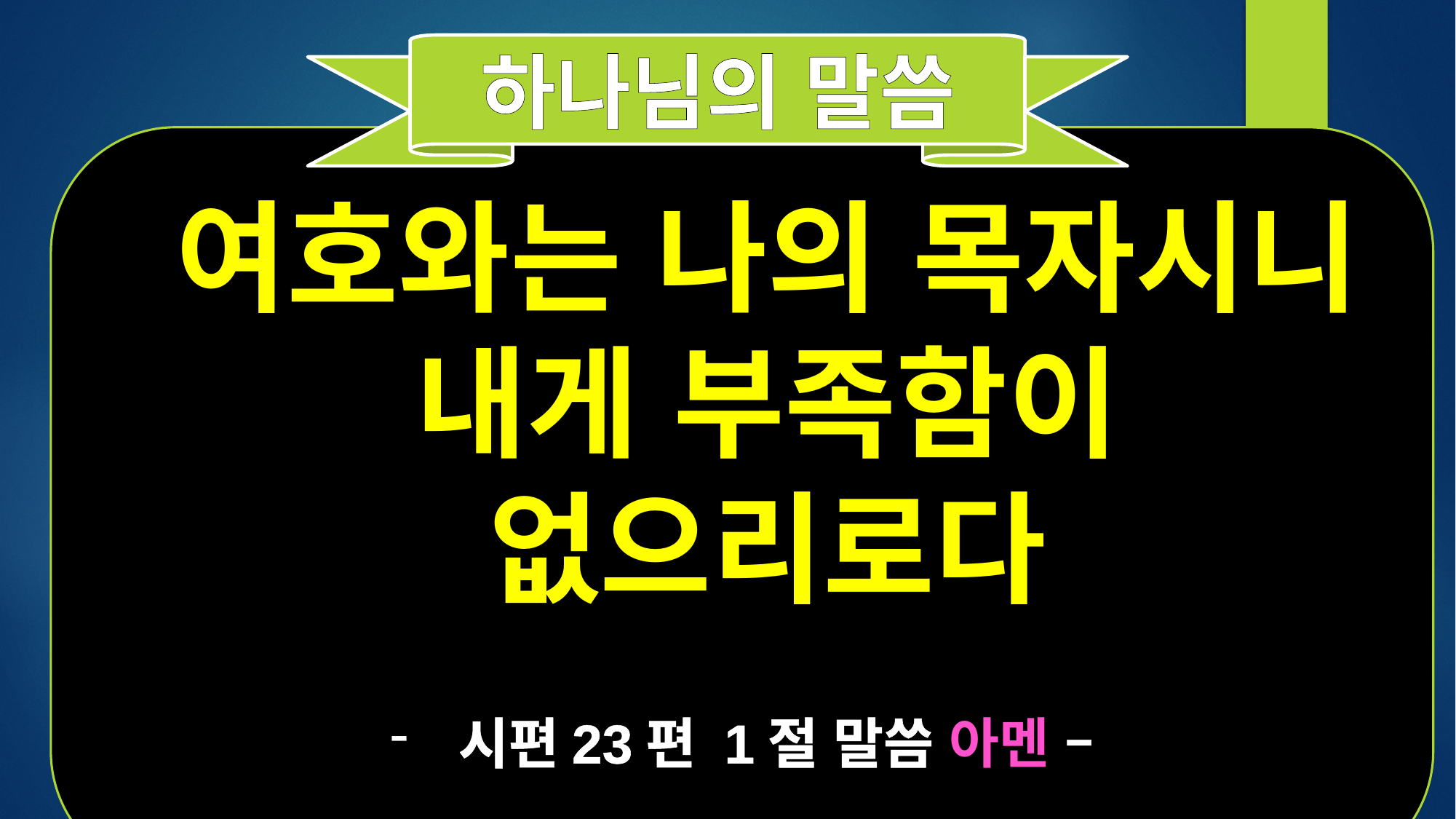

하나님의 말씀
여호와는 나의 목자시니
내게 부족함이 없으리로다

시편23편 1절 말씀 아멘 –